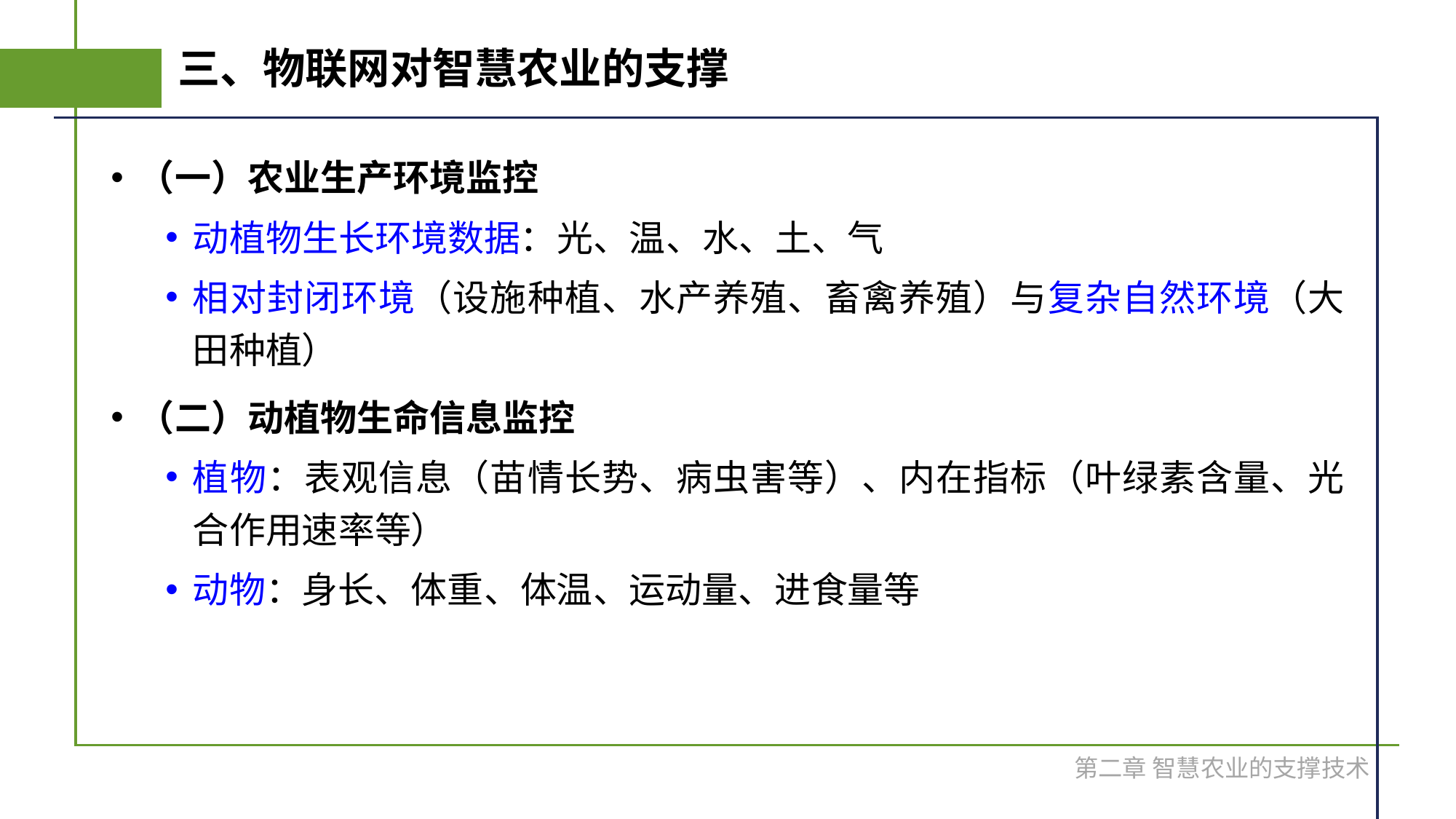

# 三、物联网对智慧农业的支撑
（一）农业生产环境监控
动植物生长环境数据：光、温、水、土、气
相对封闭环境（设施种植、水产养殖、畜禽养殖）与复杂自然环境（大田种植）
（二）动植物生命信息监控
植物：表观信息（苗情长势、病虫害等）、内在指标（叶绿素含量、光合作用速率等）
动物：身长、体重、体温、运动量、进食量等
第二章 智慧农业的支撑技术